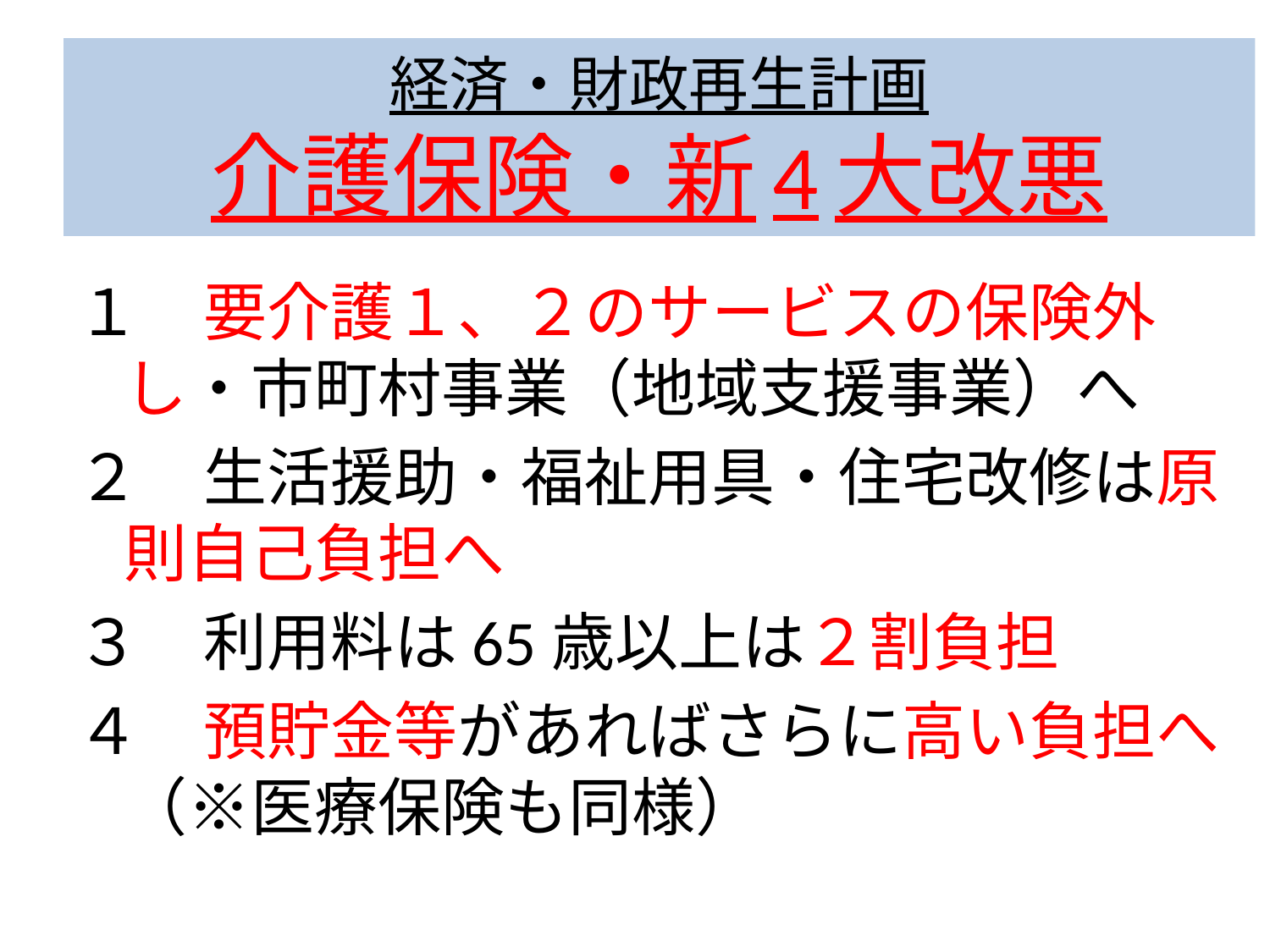

# 経済・財政再生計画 介護保険・新4大改悪
１　要介護１、２のサービスの保険外し・市町村事業（地域支援事業）へ
２　生活援助・福祉用具・住宅改修は原則自己負担へ
３　利用料は65歳以上は２割負担
４　預貯金等があればさらに高い負担へ（※医療保険も同様）